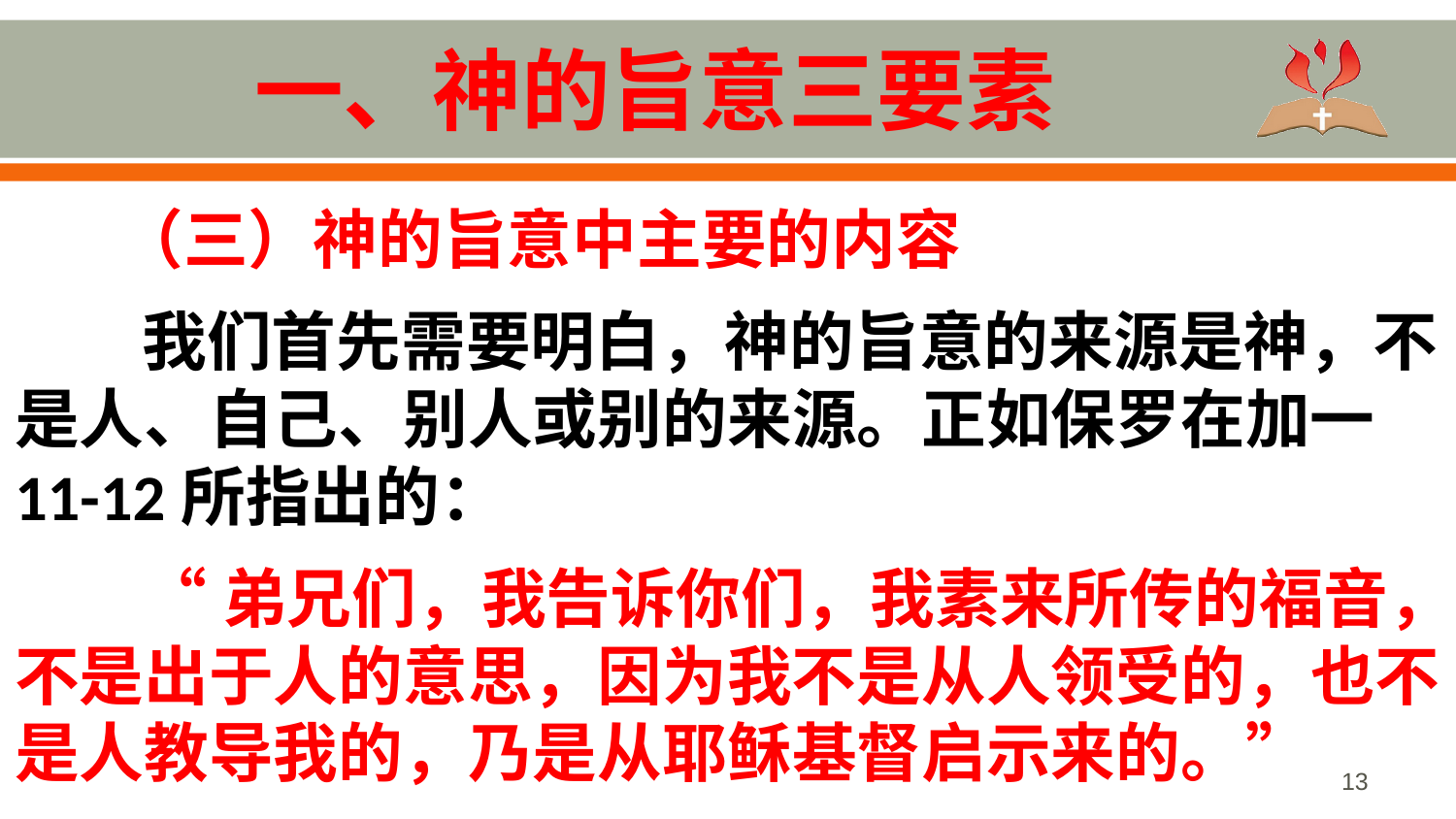

# 一、神的旨意三要素
      （三）神的旨意中主要的内容
我们首先需要明白，神的旨意的来源是神，不是人、自己、别人或别的来源。正如保罗在加一11-12所指出的：
“弟兄们，我告诉你们，我素来所传的福音，不是出于人的意思，因为我不是从人领受的，也不是人教导我的，乃是从耶稣基督启示来的。”

13